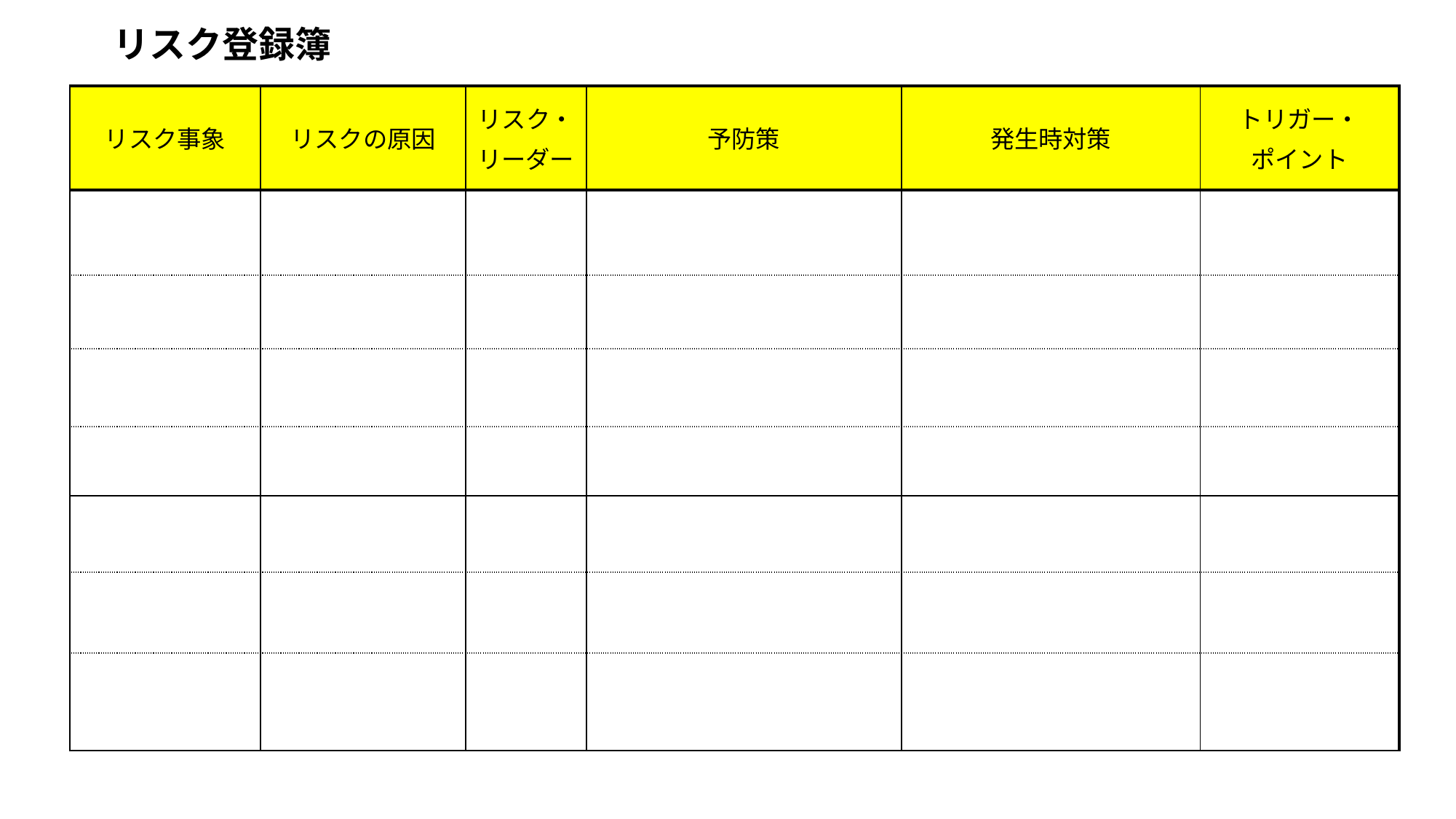

# リスク登録簿
| リスク事象 | リスクの原因 | リスク・ リーダー | 予防策 | 発生時対策 | トリガー・ ポイント |
| --- | --- | --- | --- | --- | --- |
|  |  |  |  |  |  |
|  |  |  |  |  |  |
|  |  |  |  |  |  |
|  |  |  |  |  |  |
|  |  |  |  |  |  |
|  |  |  |  |  |  |
|  |  |  |  |  |  |